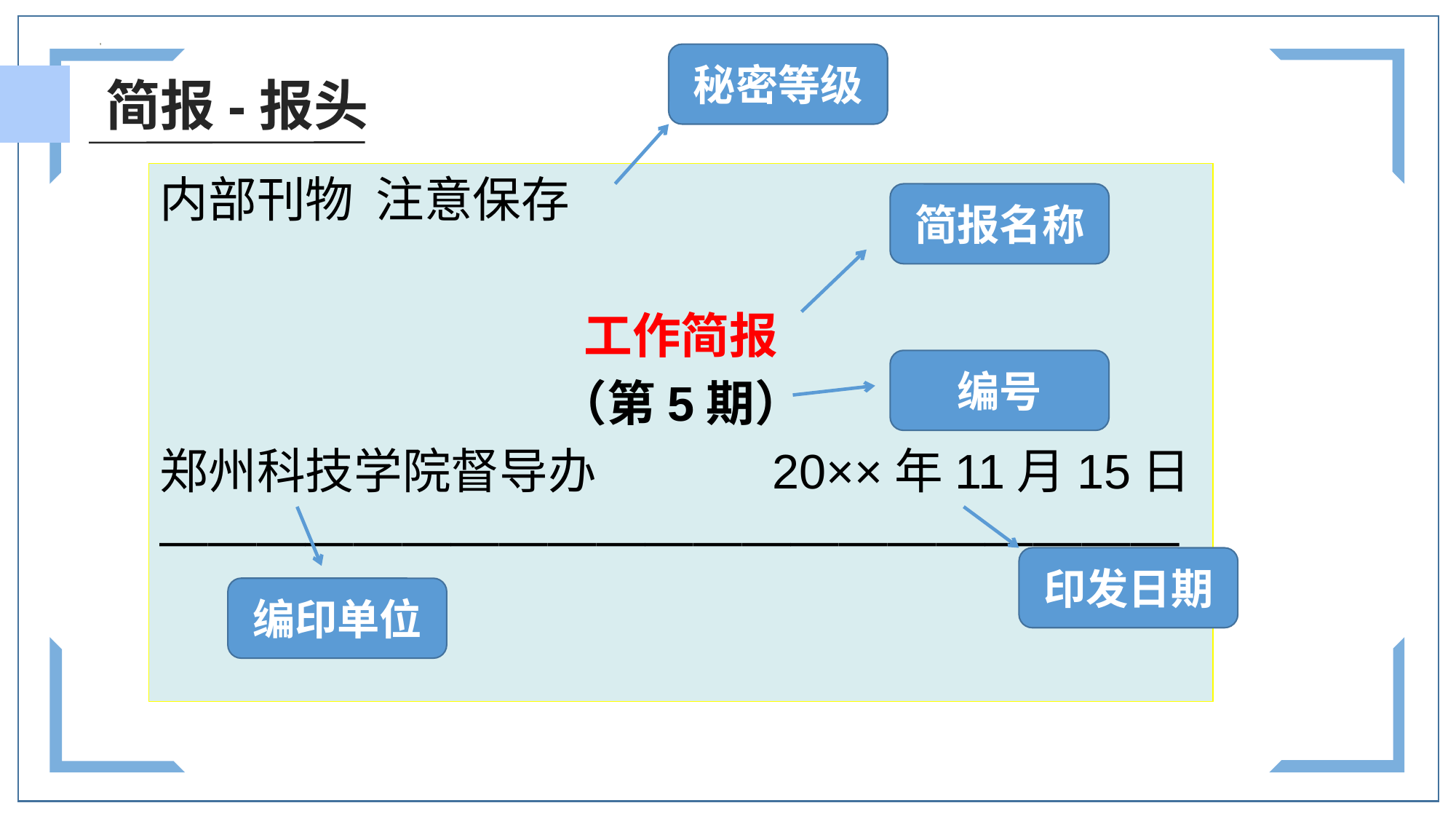

秘密等级

 简报-报头
内部刊物  注意保存

工作简报
（第5期）
郑州科技学院督导办               20××年11月15日
—————————————————————

简报名称
编号
印发日期
编印单位